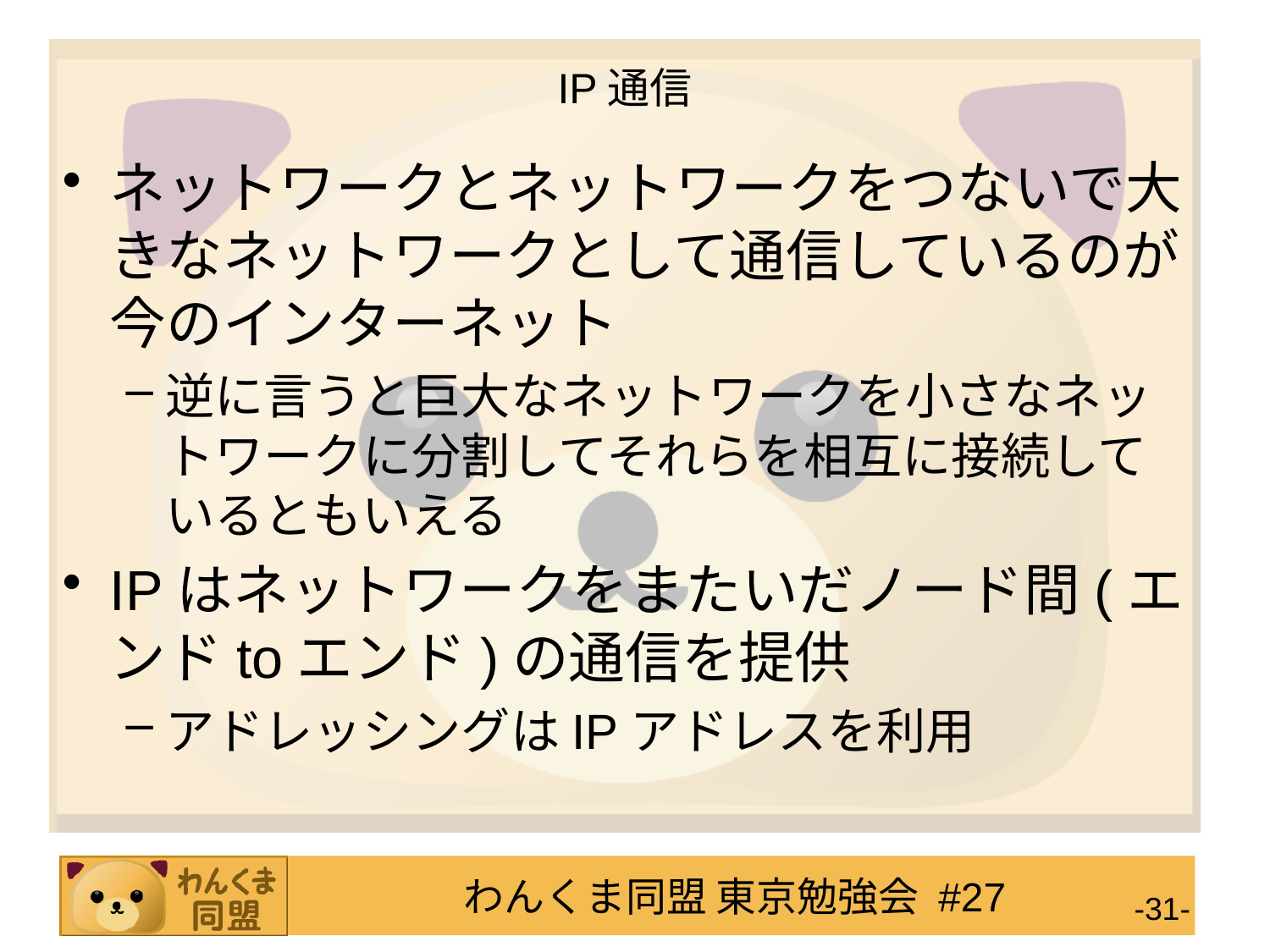

# IP通信
ネットワークとネットワークをつないで大きなネットワークとして通信しているのが今のインターネット
逆に言うと巨大なネットワークを小さなネットワークに分割してそれらを相互に接続しているともいえる
IPはネットワークをまたいだノード間(エンドtoエンド)の通信を提供
アドレッシングはIPアドレスを利用